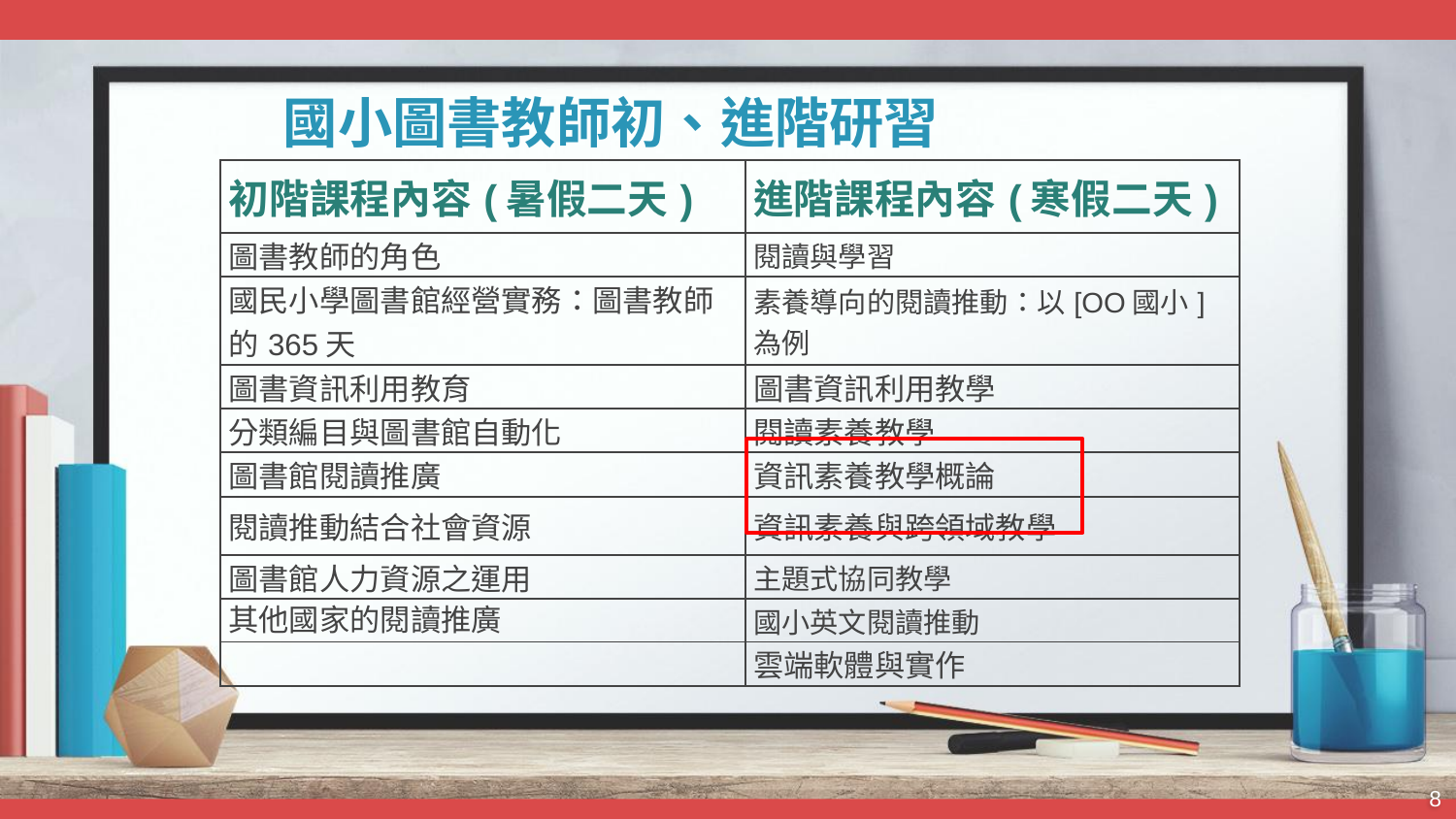

# 國小圖書教師初、進階研習
| 初階課程內容(暑假二天) | 進階課程內容(寒假二天) |
| --- | --- |
| 圖書教師的角色 | 閱讀與學習 |
| 國民小學圖書館經營實務：圖書教師的365天 | 素養導向的閱讀推動：以[OO國小]為例 |
| 圖書資訊利用教育 | 圖書資訊利用教學 |
| 分類編目與圖書館自動化 | 閱讀素養教學 |
| 圖書館閱讀推廣 | 資訊素養教學概論 |
| 閱讀推動結合社會資源 | 資訊素養與跨領域教學 |
| 圖書館人力資源之運用 | 主題式協同教學 |
| 其他國家的閱讀推廣 | 國小英文閱讀推動 |
|  | 雲端軟體與實作 |

8